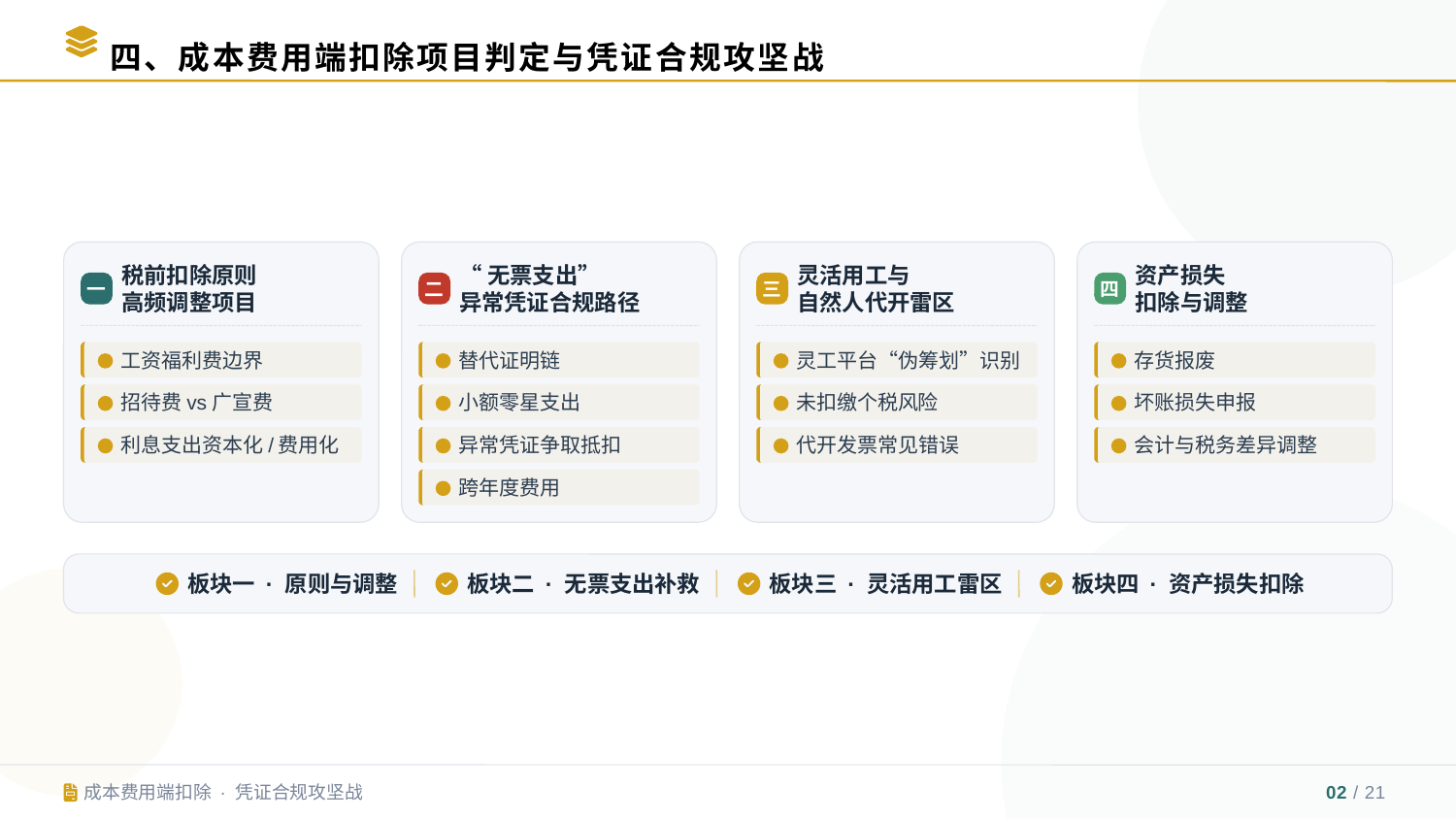

四、成本费用端扣除项目判定与凭证合规攻坚战

税前扣除原则
高频调整项目
“无票支出”
异常凭证合规路径
灵活用工与
自然人代开雷区
资产损失
扣除与调整
一

二

三

四

工资福利费边界
替代证明链
灵工平台“伪筹划”识别
存货报废

招待费vs广宣费
小额零星支出
未扣缴个税风险
坏账损失申报

利息支出资本化/费用化
异常凭证争取抵扣
代开发票常见错误
会计与税务差异调整

跨年度费用

板块一 · 原则与调整
板块二 · 无票支出补救
板块三 · 灵活用工雷区
板块四 · 资产损失扣除

成本费用端扣除 · 凭证合规攻坚战
02 / 21